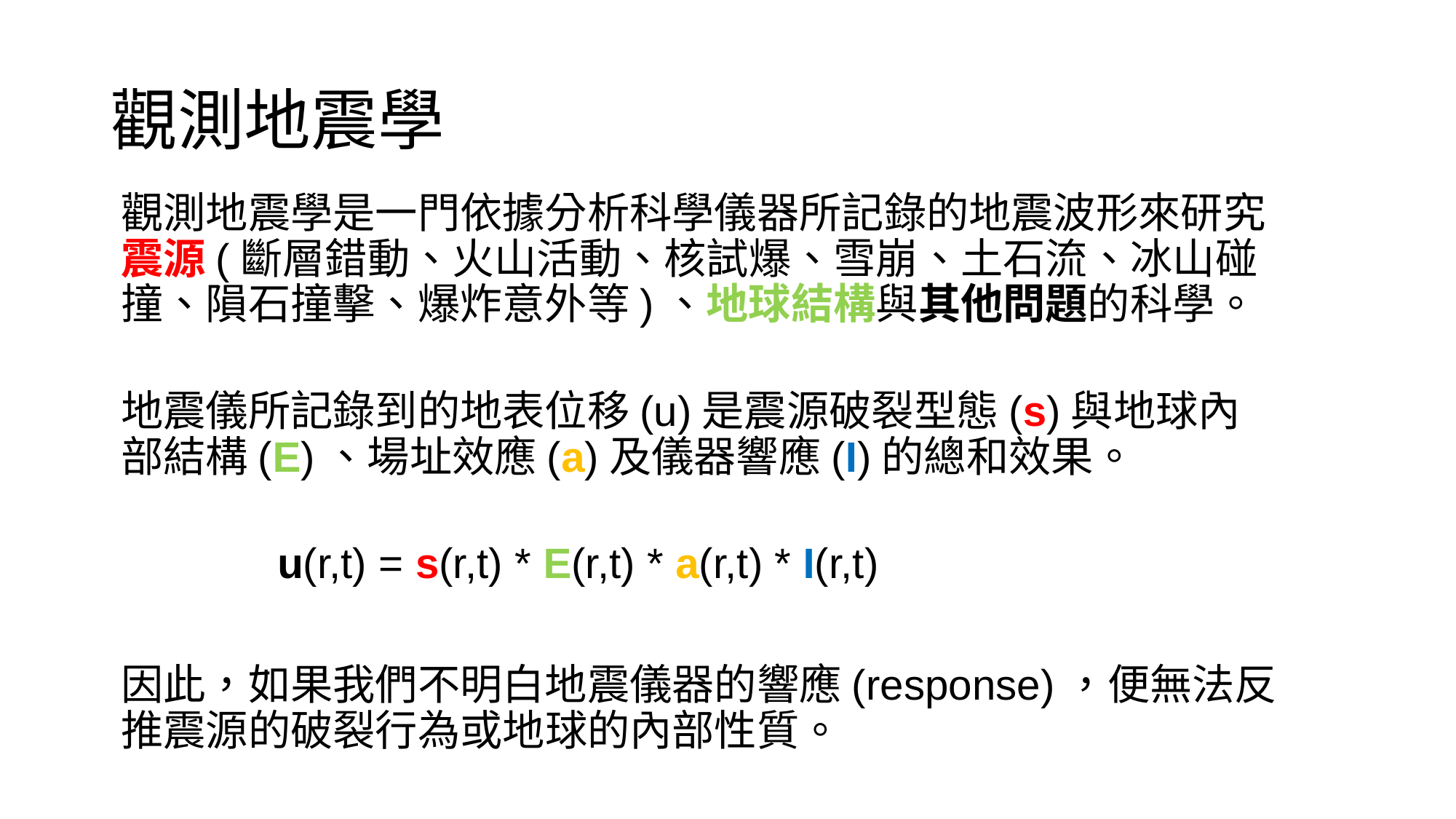

# 觀測地震學
觀測地震學是一門依據分析科學儀器所記錄的地震波形來研究震源(斷層錯動、火山活動、核試爆、雪崩、土石流、冰山碰撞、隕石撞擊、爆炸意外等)、地球結構與其他問題的科學。

地震儀所記錄到的地表位移(u)是震源破裂型態(s)與地球內部結構(E)、場址效應(a)及儀器響應(I)的總和效果。

	    u(r,t) = s(r,t) * E(r,t) * a(r,t) * I(r,t)

因此，如果我們不明白地震儀器的響應(response)，便無法反推震源的破裂行為或地球的內部性質。